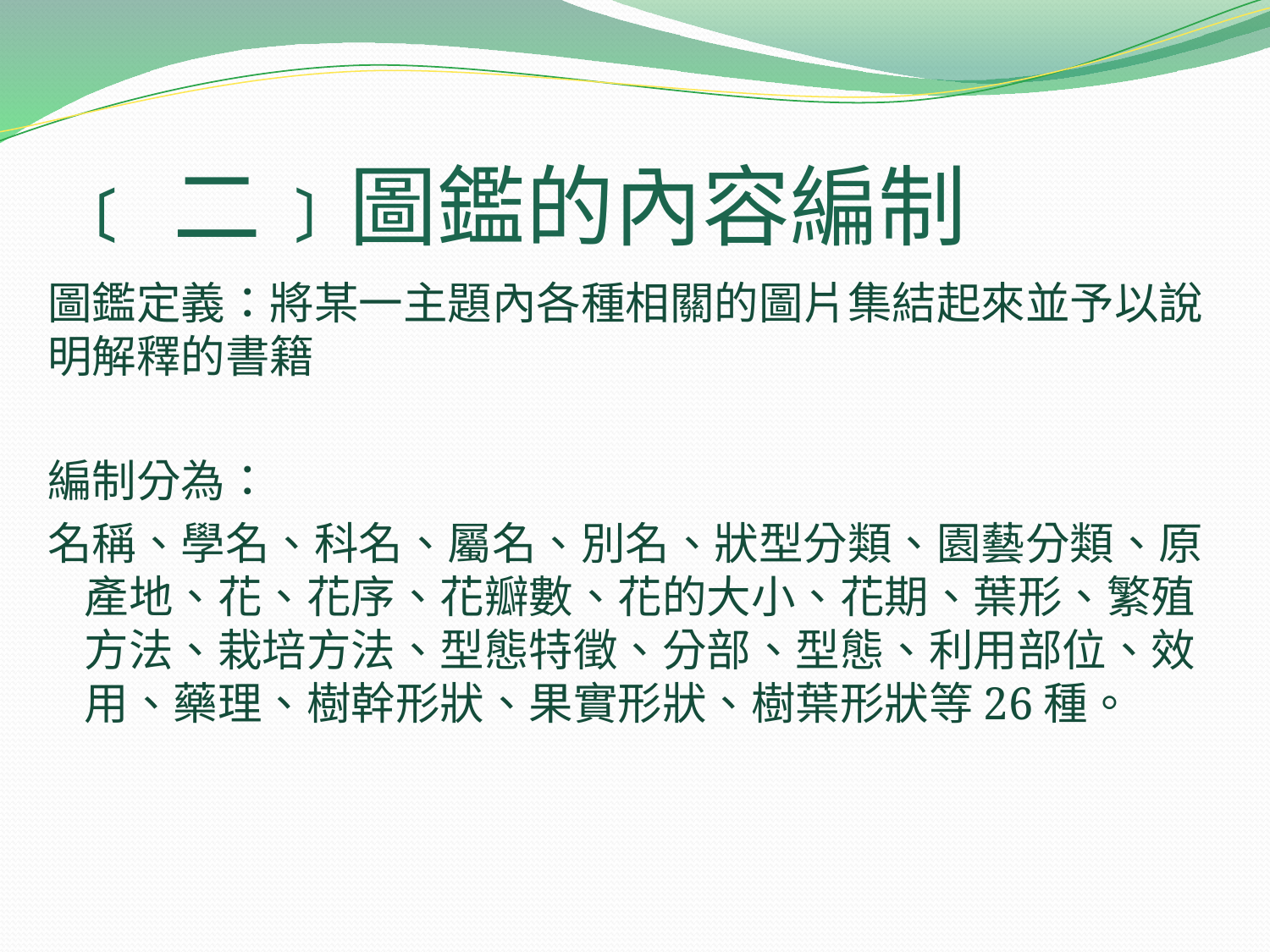

# ﹝二﹞圖鑑的內容編制
圖鑑定義：將某一主題內各種相關的圖片集結起來並予以說明解釋的書籍

編制分為：
名稱、學名、科名、屬名、別名、狀型分類、園藝分類、原產地、花、花序、花瓣數、花的大小、花期、葉形、繁殖方法、栽培方法、型態特徵、分部、型態、利用部位、效用、藥理、樹幹形狀、果實形狀、樹葉形狀等26種。